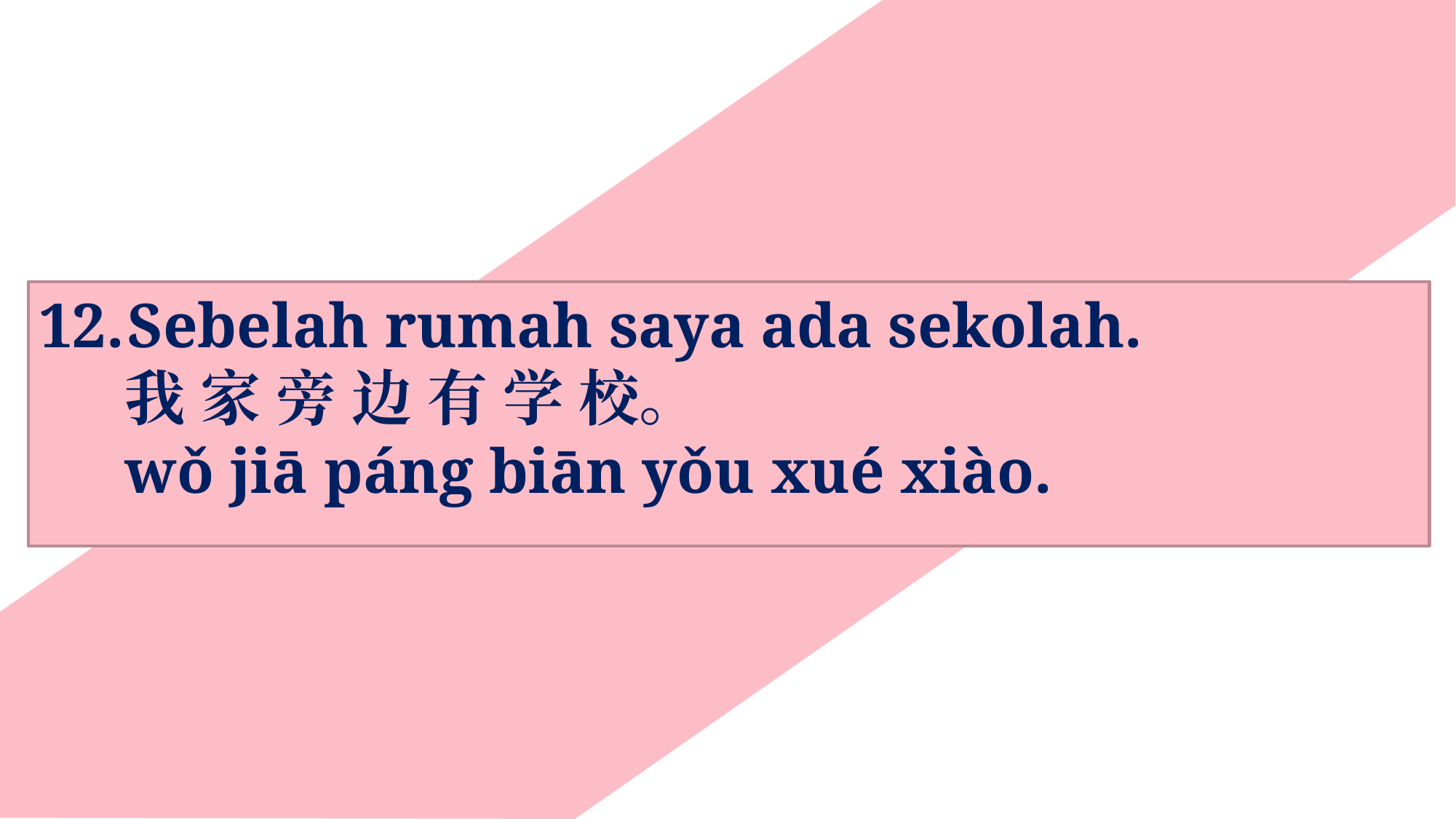

Sebelah rumah saya ada sekolah.
我 家 旁 边 有 学 校。
wǒ jiā páng biān yǒu xué xiào.